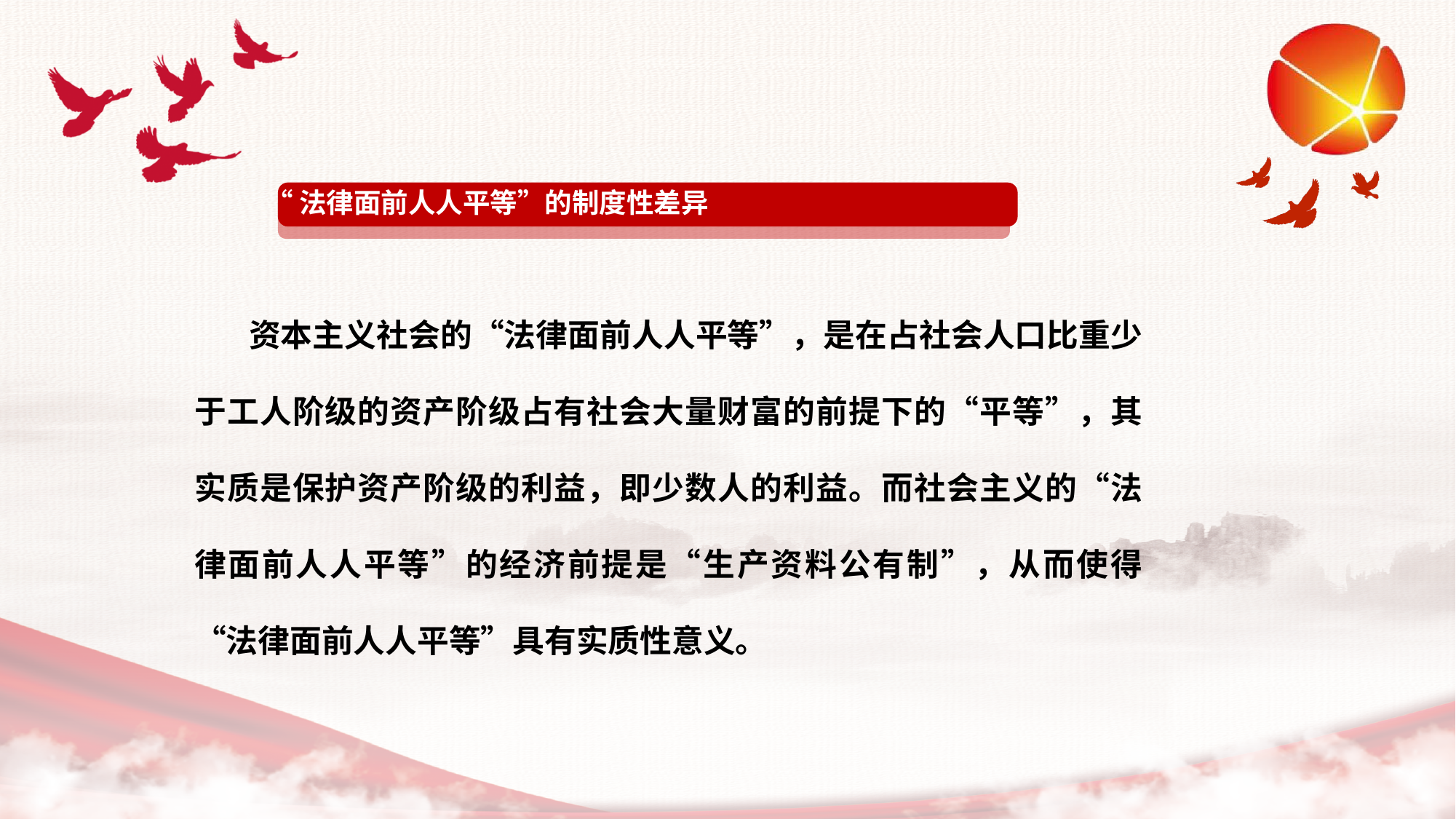

“法律面前人人平等”的制度性差异
资本主义社会的“法律面前人人平等”，是在占社会人口比重少于工人阶级的资产阶级占有社会大量财富的前提下的“平等”，其实质是保护资产阶级的利益，即少数人的利益。而社会主义的“法律面前人人平等”的经济前提是“生产资料公有制”，从而使得“法律面前人人平等”具有实质性意义。